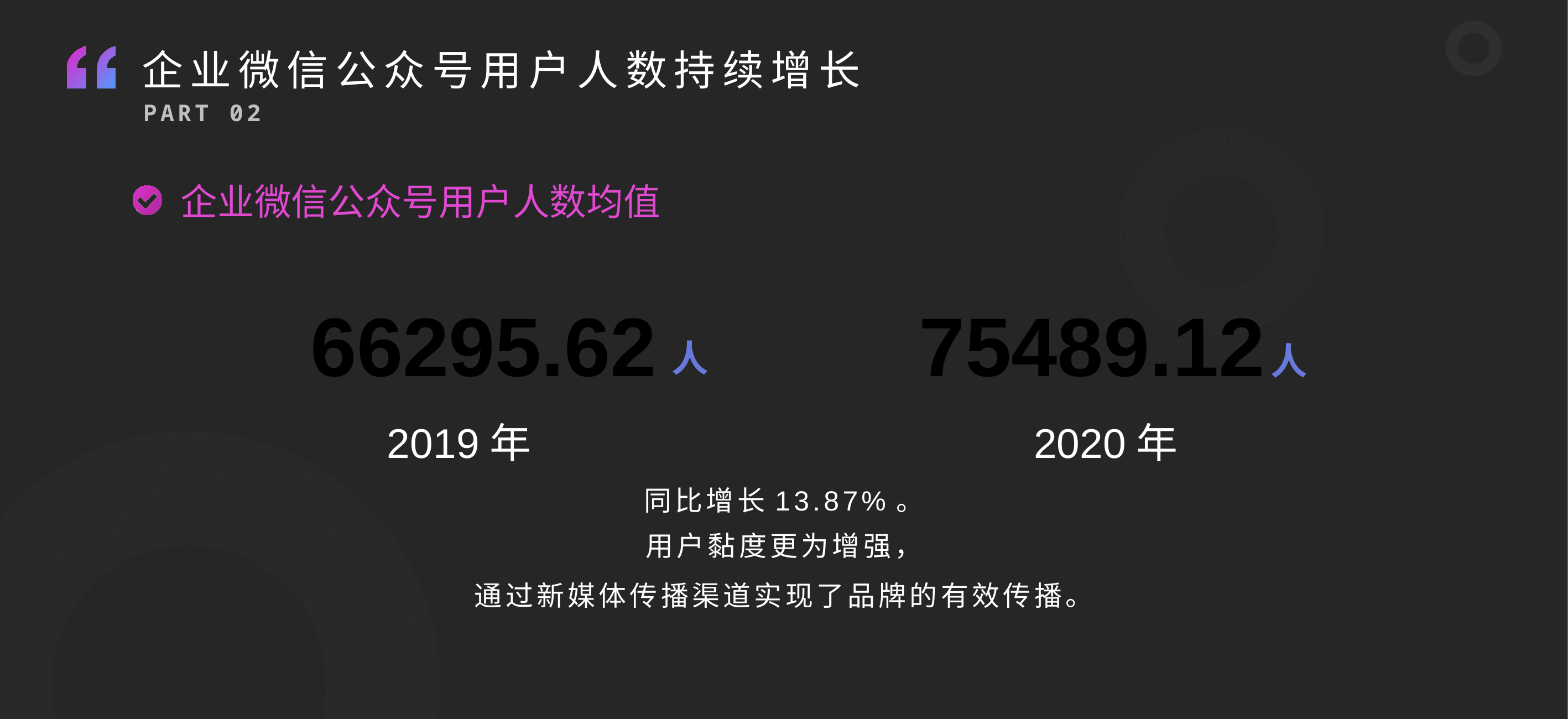

企业微信公众号用户人数持续增长

# PART 02
企业微信公众号用户人数均值

75489.12
66295.62
人
人
2019年
2020年
同比增长13.87%。
用户黏度更为增强，
通过新媒体传播渠道实现了品牌的有效传播。